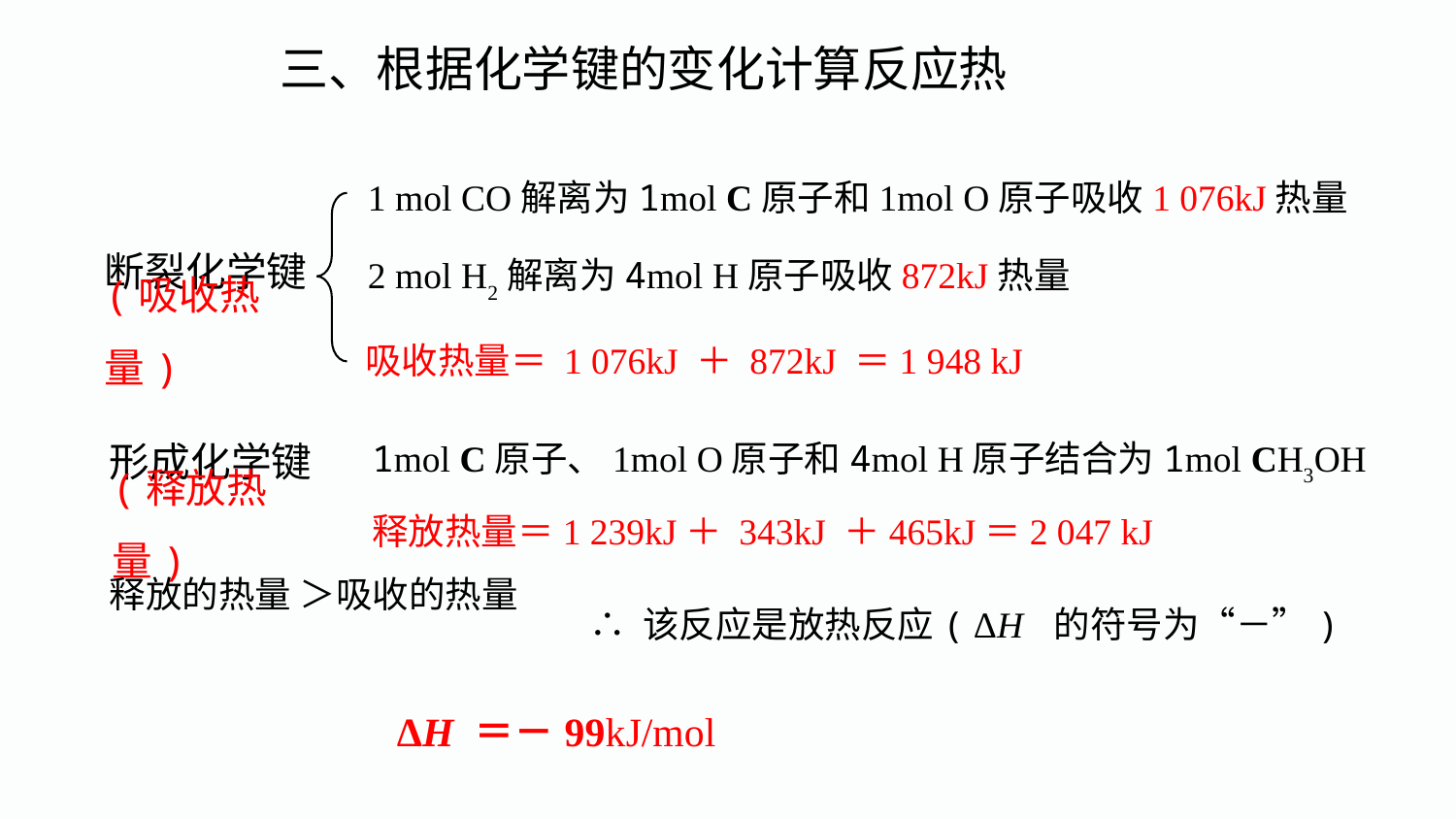

三、根据化学键的变化计算反应热
1 mol CO解离为1mol C原子和1mol O原子吸收1 076kJ热量

断裂化学键
2 mol H2解离为4mol H原子吸收872kJ热量
(吸收热量)
吸收热量＝ 1 076kJ ＋ 872kJ ＝1 948 kJ
1mol C原子、1mol O原子和4mol H原子结合为1mol CH3OH
释放热量＝1 239kJ＋ 343kJ ＋465kJ＝2 047 kJ
形成化学键
(释放热量)
∴ 该反应是放热反应( ΔH 的符号为“－”)
释放的热量 ＞吸收的热量
ΔH ＝－99kJ/mol